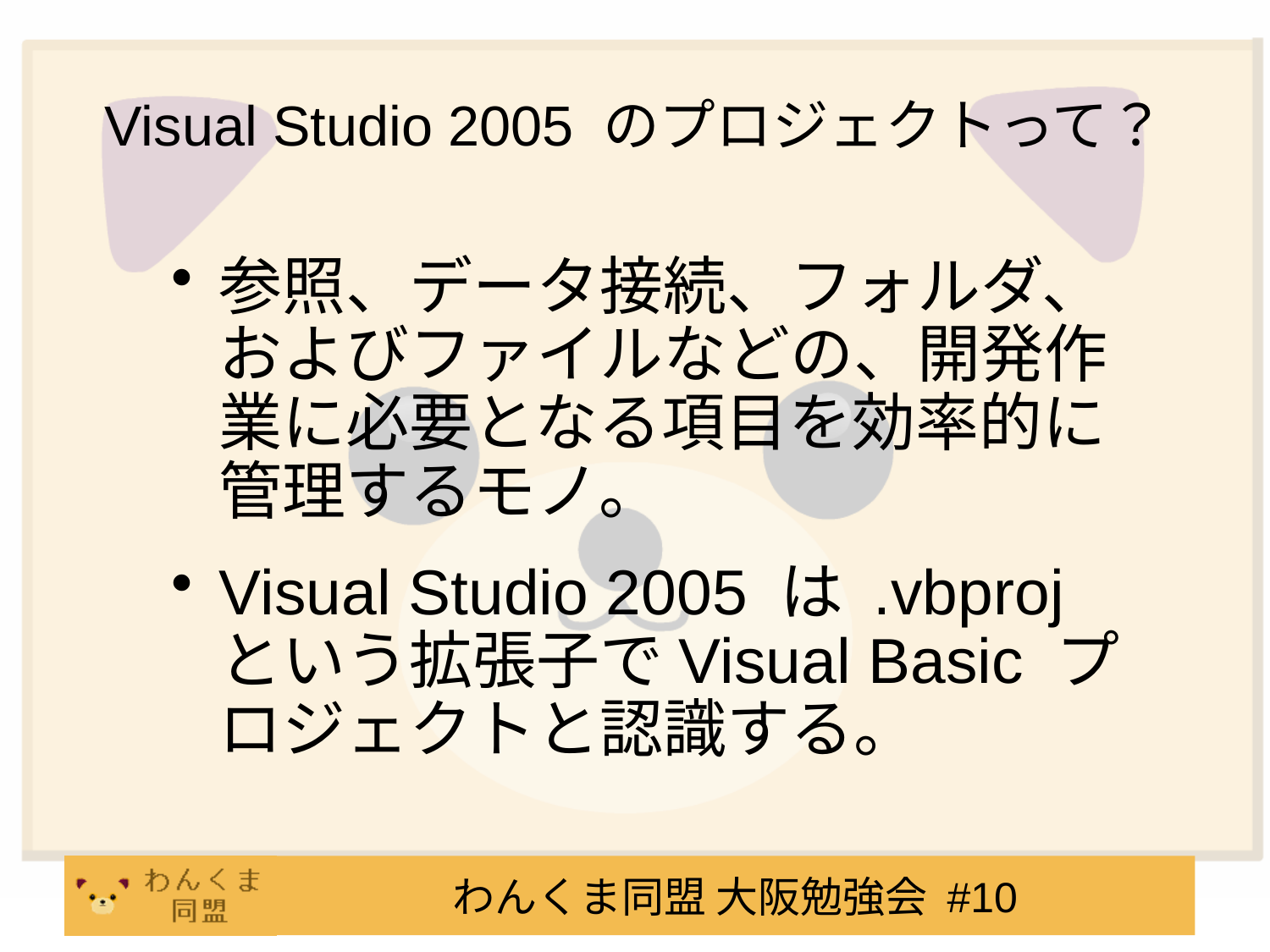

# Visual Studio 2005 のプロジェクトって？
参照、データ接続、フォルダ、およびファイルなどの、開発作業に必要となる項目を効率的に管理するモノ。
Visual Studio 2005 は .vbproj という拡張子でVisual Basic プロジェクトと認識する。